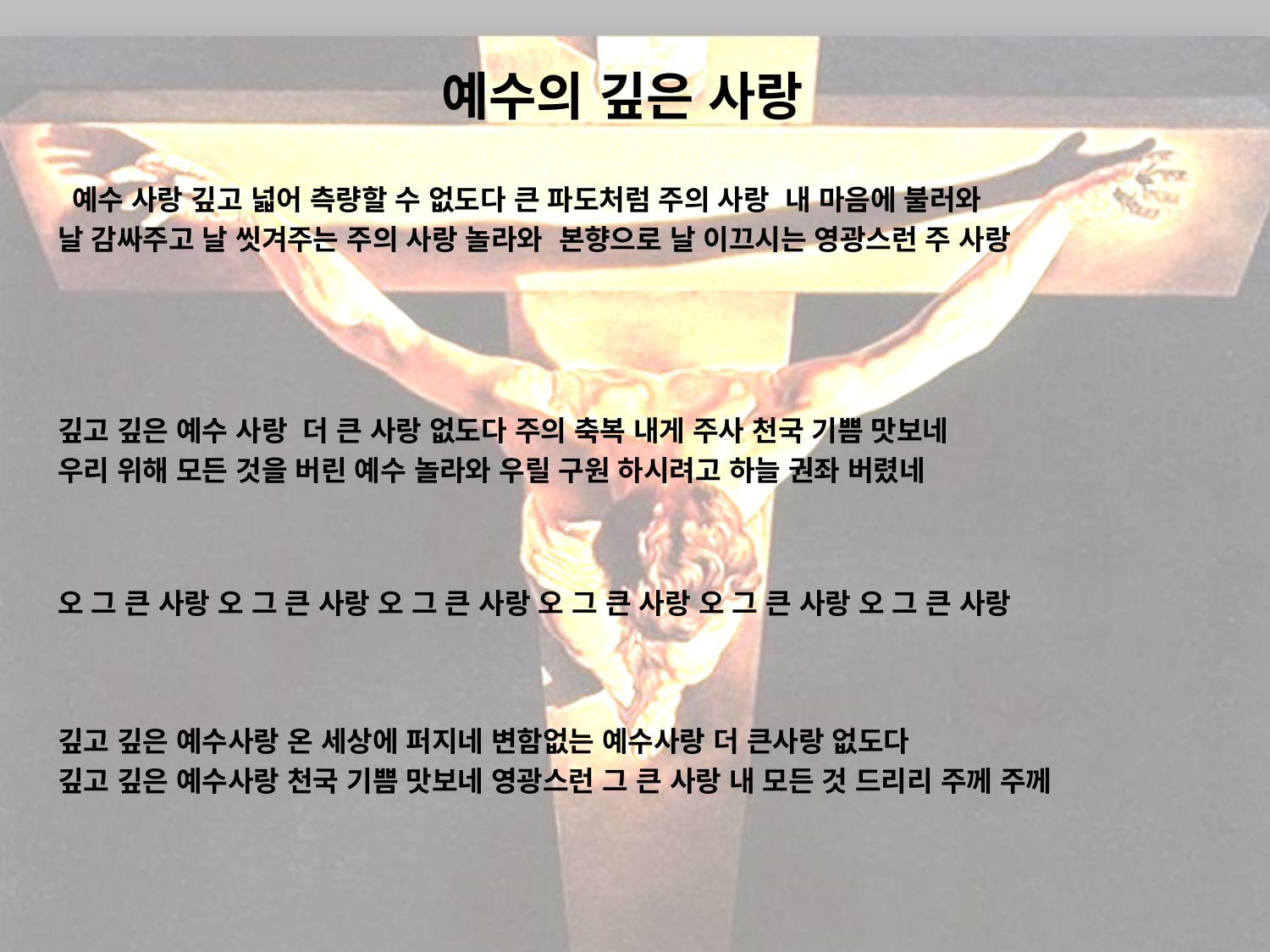

# 예수의 깊은 사랑
 예수 사랑 깊고 넓어 측량할 수 없도다 큰 파도처럼 주의 사랑  내 마음에 불러와
날 감싸주고 날 씻겨주는 주의 사랑 놀라와  본향으로 날 이끄시는 영광스런 주 사랑

깊고 깊은 예수 사랑  더 큰 사랑 없도다 주의 축복 내게 주사 천국 기쁨 맛보네
우리 위해 모든 것을 버린 예수 놀라와 우릴 구원 하시려고 하늘 권좌 버렸네

오 그 큰 사랑 오 그 큰 사랑 오 그 큰 사랑 오 그 큰 사랑 오 그 큰 사랑 오 그 큰 사랑

깊고 깊은 예수사랑 온 세상에 퍼지네 변함없는 예수사랑 더 큰사랑 없도다
깊고 깊은 예수사랑 천국 기쁨 맛보네 영광스런 그 큰 사랑 내 모든 것 드리리 주께 주께